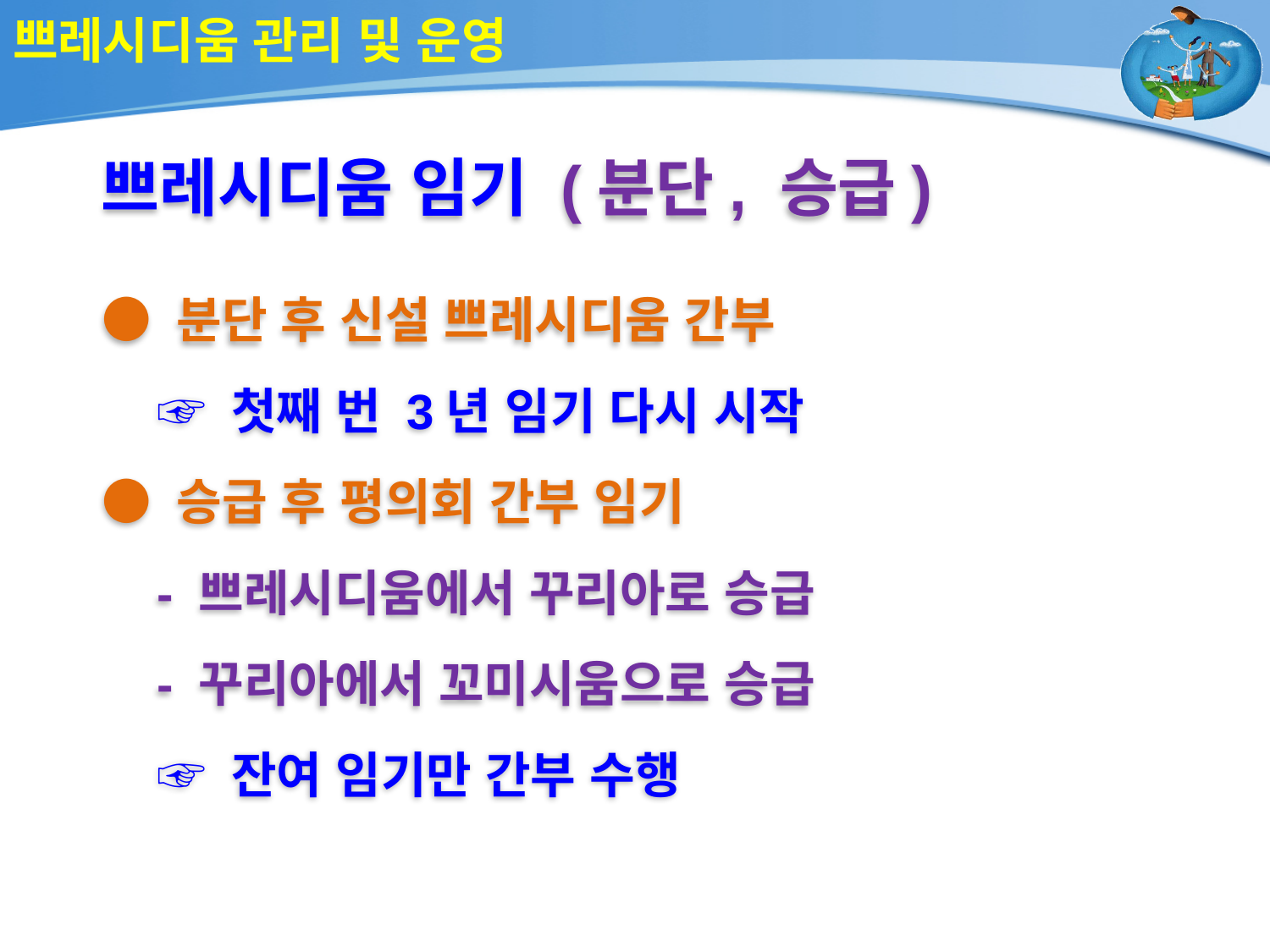

# 쁘레시디움 관리 및 운영
쁘레시디움 임기 (분단, 승급)
● 분단 후 신설 쁘레시디움 간부
    ☞ 첫째 번 3년 임기 다시 시작
● 승급 후 평의회 간부 임기
    - 쁘레시디움에서 꾸리아로 승급
    - 꾸리아에서 꼬미시움으로 승급
    ☞ 잔여 임기만 간부 수행